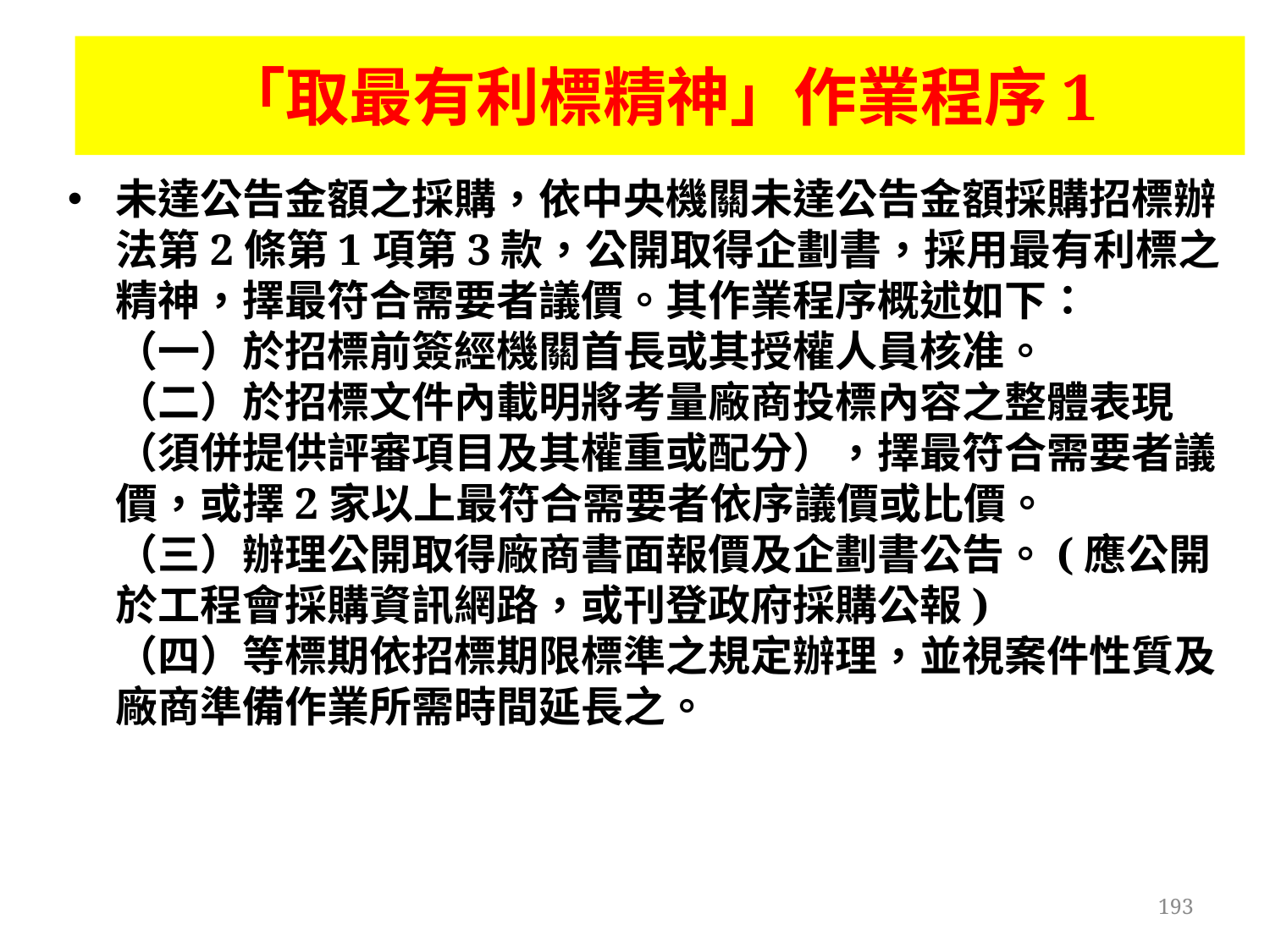

# 「取最有利標精神」作業程序1
未達公告金額之採購，依中央機關未達公告金額採購招標辦法第2條第1項第3款，公開取得企劃書，採用最有利標之精神，擇最符合需要者議價。其作業程序概述如下：
（一）於招標前簽經機關首長或其授權人員核准。
（二）於招標文件內載明將考量廠商投標內容之整體表現（須併提供評審項目及其權重或配分），擇最符合需要者議價，或擇2家以上最符合需要者依序議價或比價。
（三）辦理公開取得廠商書面報價及企劃書公告。(應公開於工程會採購資訊網路，或刊登政府採購公報)
（四）等標期依招標期限標準之規定辦理，並視案件性質及廠商準備作業所需時間延長之。
193